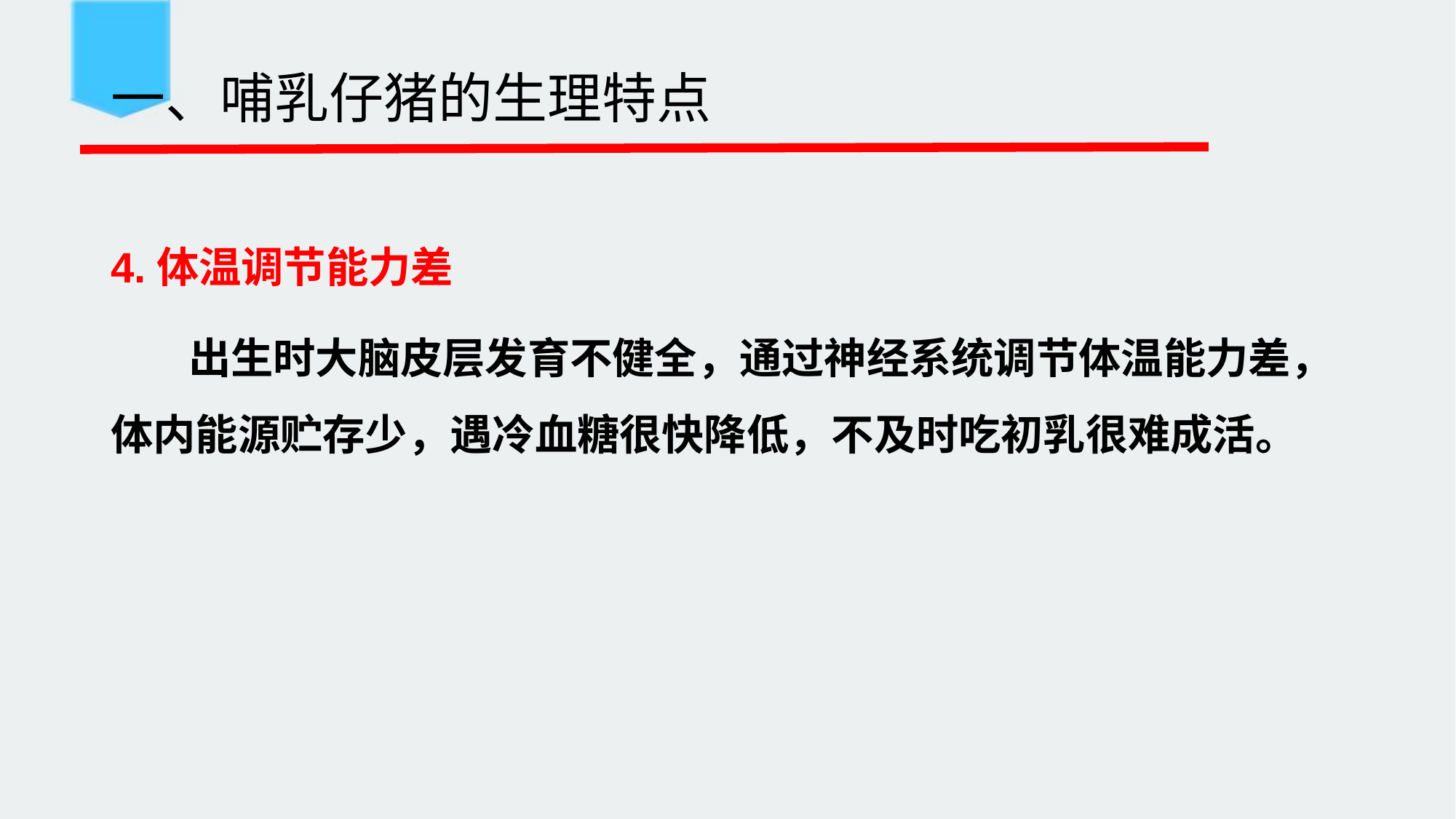

一、哺乳仔猪的生理特点
4.体温调节能力差
       出生时大脑皮层发育不健全，通过神经系统调节体温能力差，体内能源贮存少，遇冷血糖很快降低，不及时吃初乳很难成活。